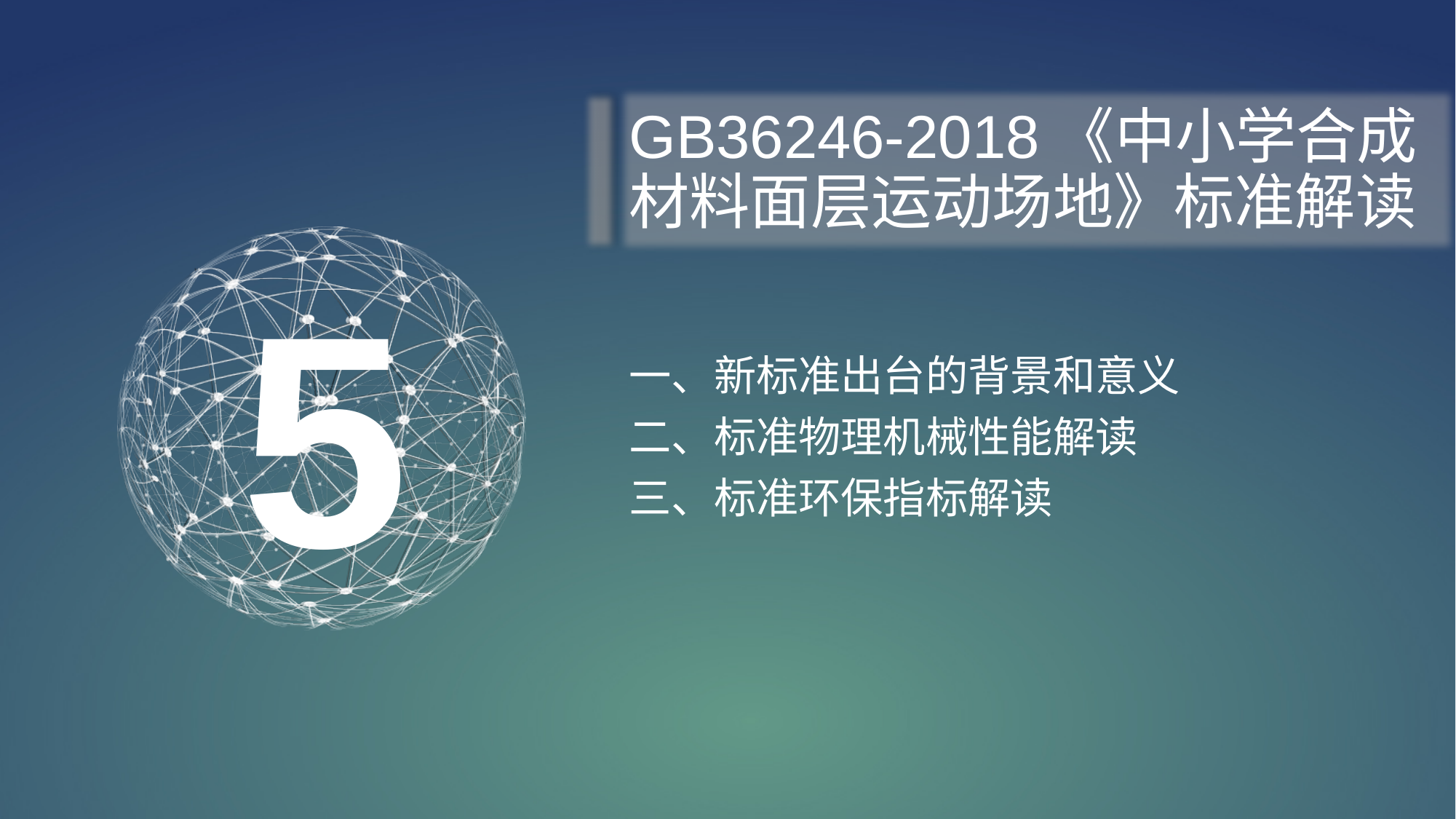

GB36246-2018《中小学合成材料面层运动场地》标准解读
5
一、新标准出台的背景和意义
二、标准物理机械性能解读
三、标准环保指标解读